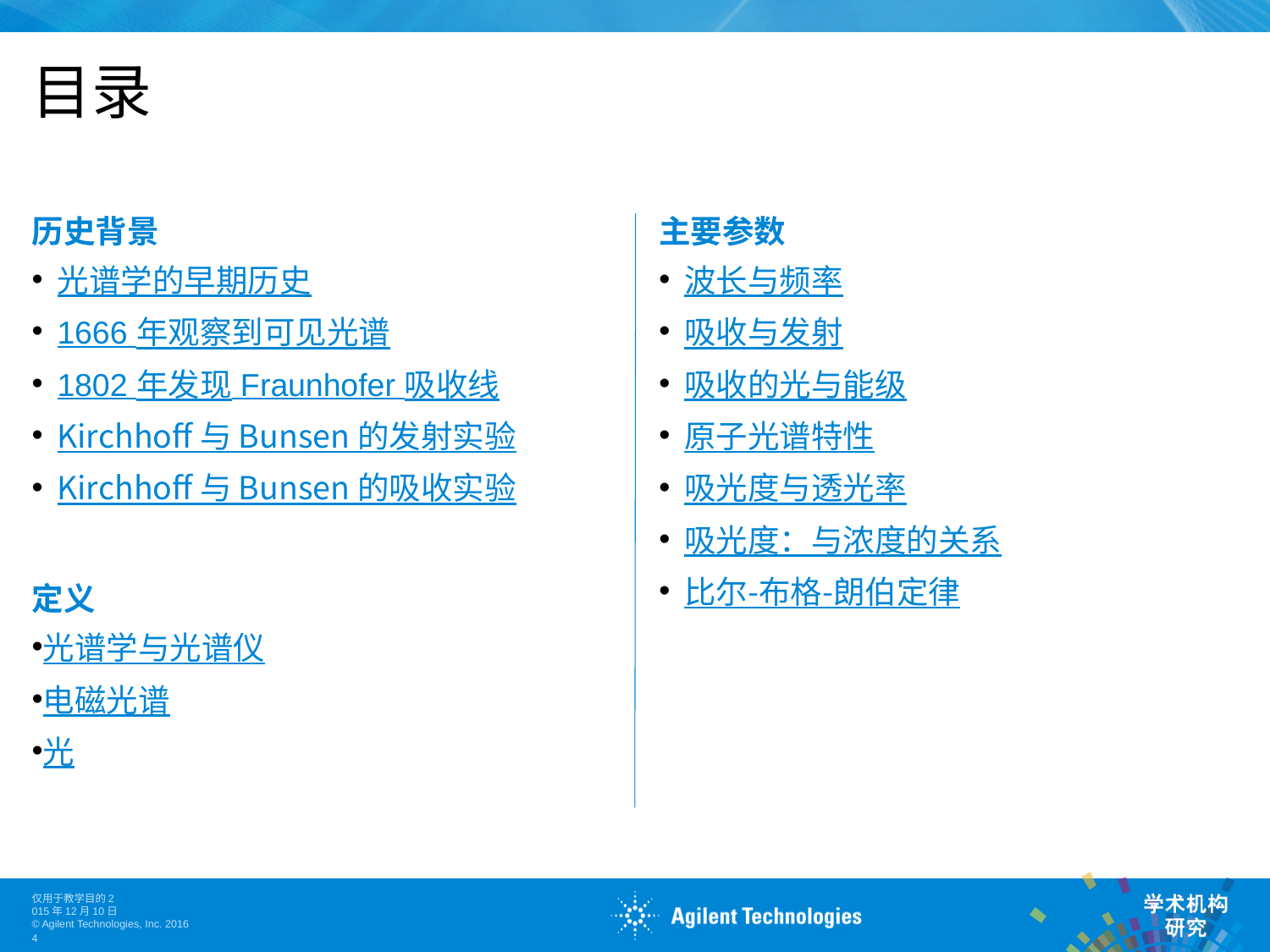

# 目录
主要参数
波长与频率
吸收与发射
吸收的光与能级
原子光谱特性
吸光度与透光率
吸光度：与浓度的关系
比尔-布格-朗伯定律

历史背景
光谱学的早期历史
1666 年观察到可见光谱
1802 年发现 Fraunhofer 吸收线
Kirchhoff 与 Bunsen 的发射实验
Kirchhoff 与 Bunsen 的吸收实验

定义
光谱学与光谱仪
电磁光谱
光